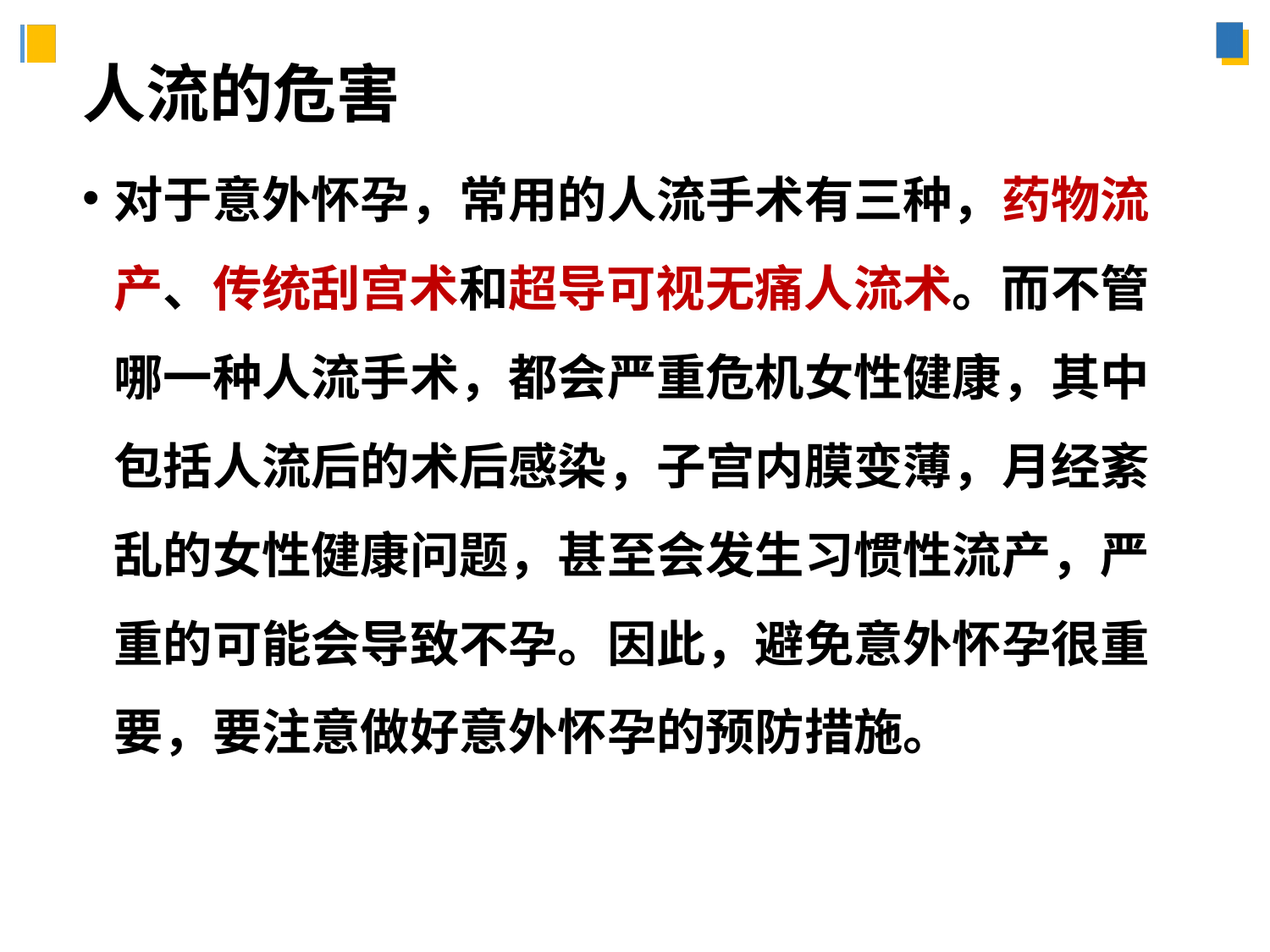

# 人流的危害
对于意外怀孕，常用的人流手术有三种，药物流产、传统刮宫术和超导可视无痛人流术。而不管哪一种人流手术，都会严重危机女性健康，其中包括人流后的术后感染，子宫内膜变薄，月经紊乱的女性健康问题，甚至会发生习惯性流产，严重的可能会导致不孕。因此，避免意外怀孕很重要，要注意做好意外怀孕的预防措施。